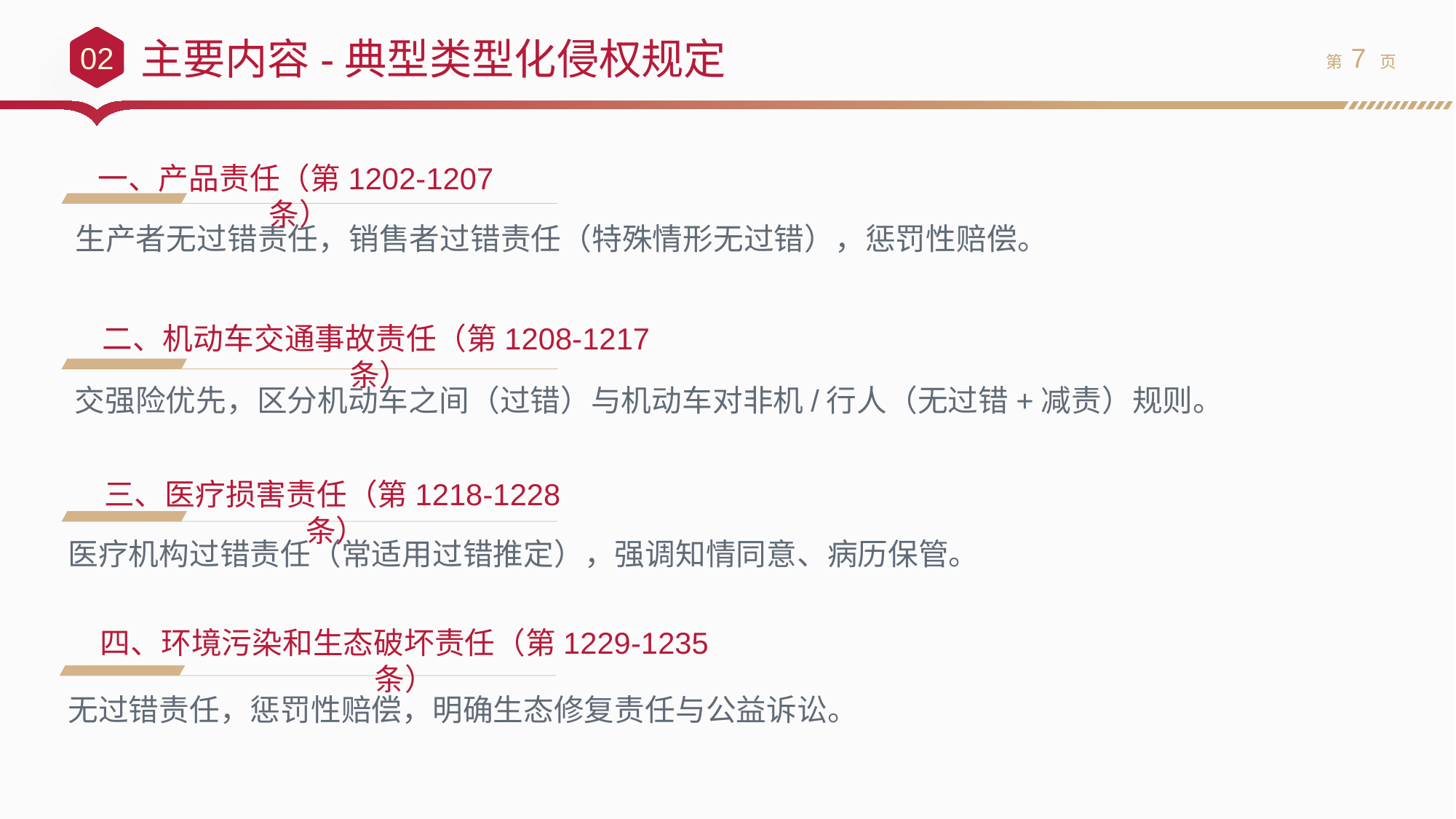

主要内容-典型类型化侵权规定
02
一、产品责任（第1202-1207条）

 生产者无过错责任，销售者过错责任（特殊情形无过错），惩罚性赔偿。
二、机动车交通事故责任（第1208-1217条）

交强险优先，区分机动车之间（过错）与机动车对非机/行人（无过错+减责）规则。
三、医疗损害责任（第1218-1228条）

医疗机构过错责任（常适用过错推定），强调知情同意、病历保管。
四、环境污染和生态破坏责任（第1229-1235条）

无过错责任，惩罚性赔偿，明确生态修复责任与公益诉讼。